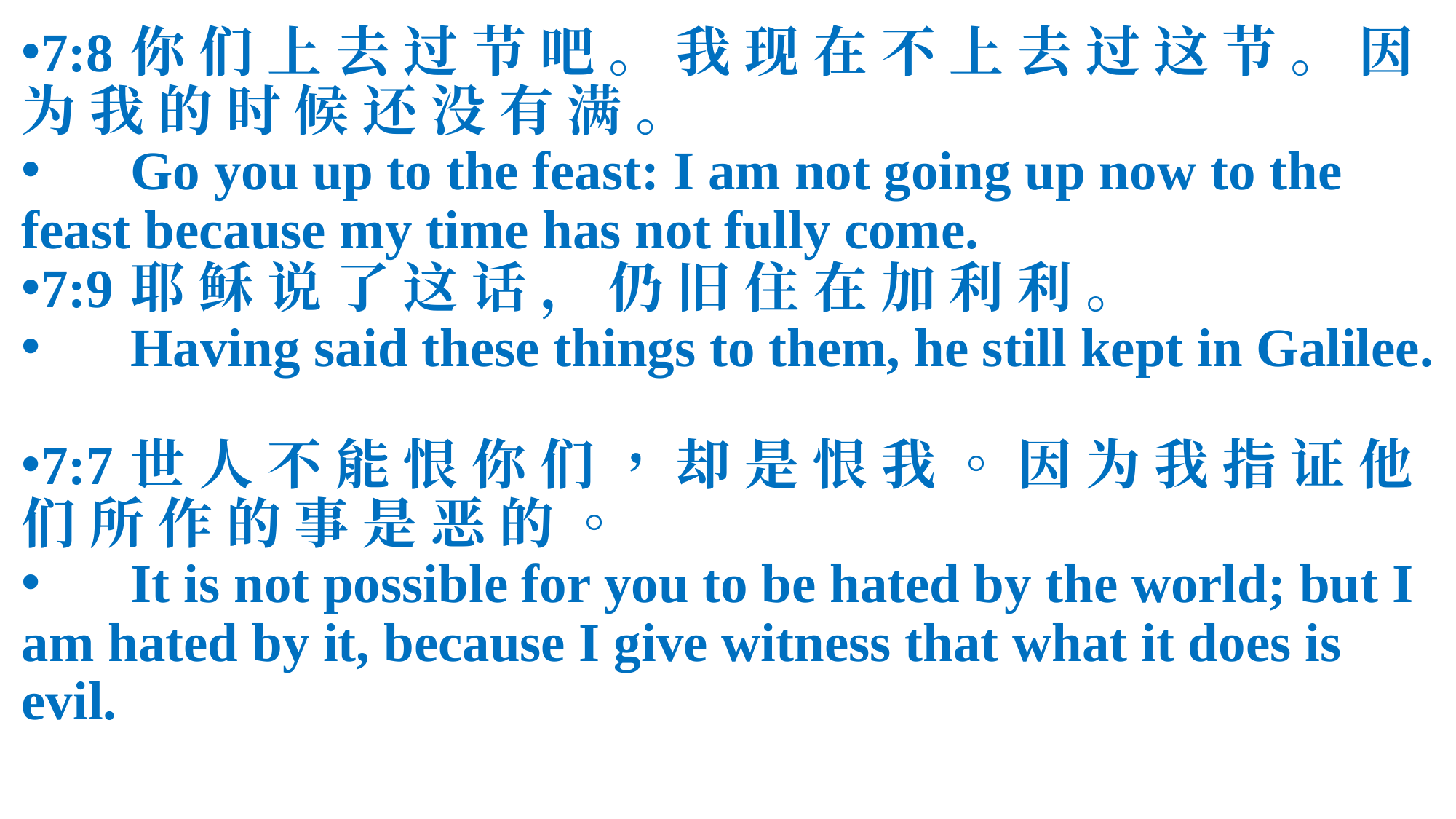

7:8	你 们 上 去 过 节 吧 。 我 现 在 不 上 去 过 这 节 。 因 为 我 的 时 候 还 没 有 满 。
   	Go you up to the feast: I am not going up now to the feast because my time has not fully come.
7:9	耶 稣 说 了 这 话 ， 仍 旧 住 在 加 利 利 。
   	Having said these things to them, he still kept in Galilee.

7:7	世 人 不 能 恨 你 们 ， 却 是 恨 我 。 因 为 我 指 证 他 们 所 作 的 事 是 恶 的 。
   	It is not possible for you to be hated by the world; but I am hated by it, because I give witness that what it does is evil.